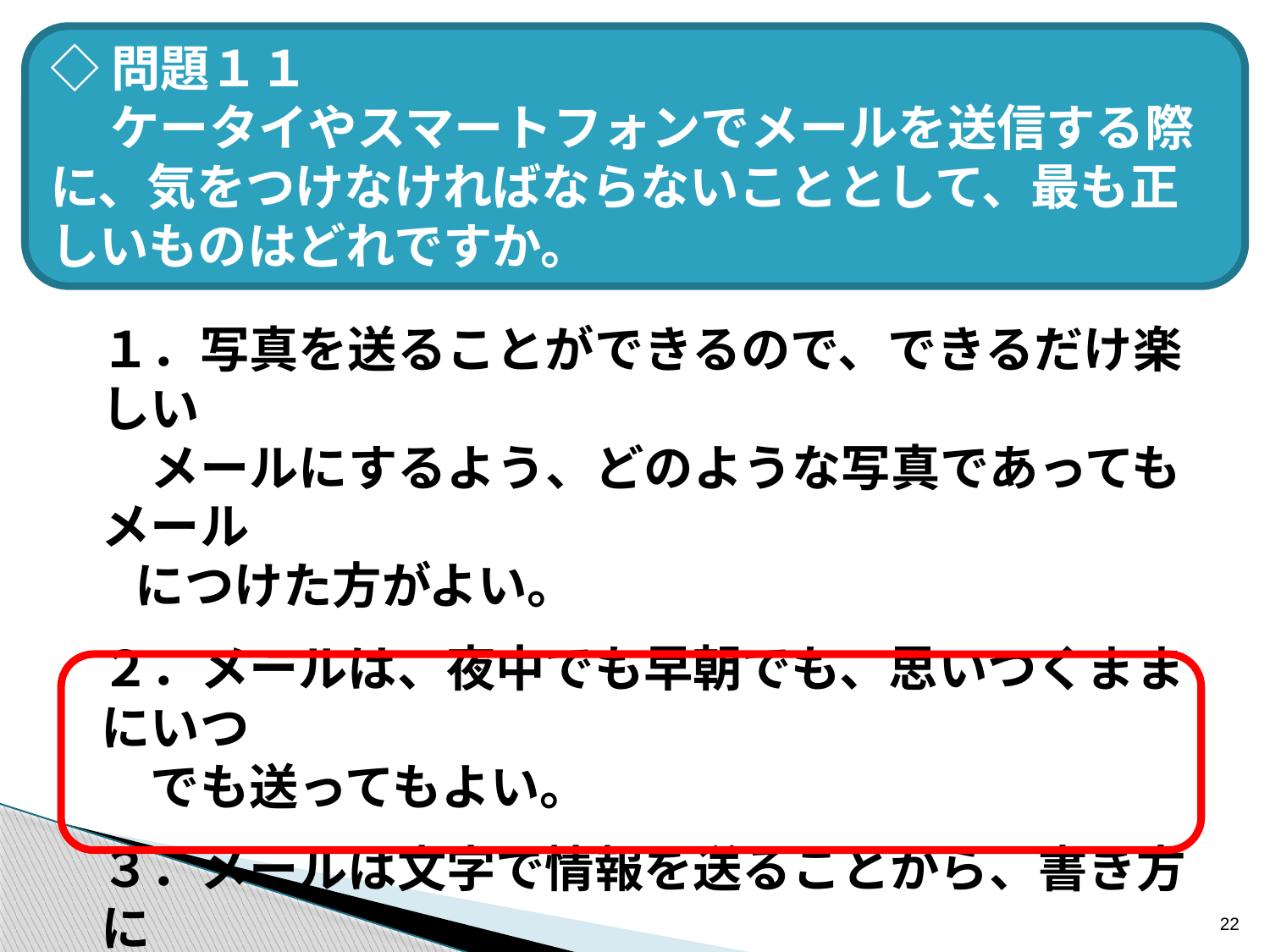

◇問題１１
　 ケータイやスマートフォンでメールを送信する際に、気をつけなければならないこととして、最も正しいものはどれですか。
１．写真を送ることができるので、できるだけ楽しい
　メールにするよう、どのような写真であってもメール
  につけた方がよい。

２．メールは、夜中でも早朝でも、思いつくままにいつ
　でも送ってもよい。

３．メールは文字で情報を送ることから、書き方に
　よっては、相手に自分の気持ちや、伝えたい内
　容が伝わらないことがある。

22